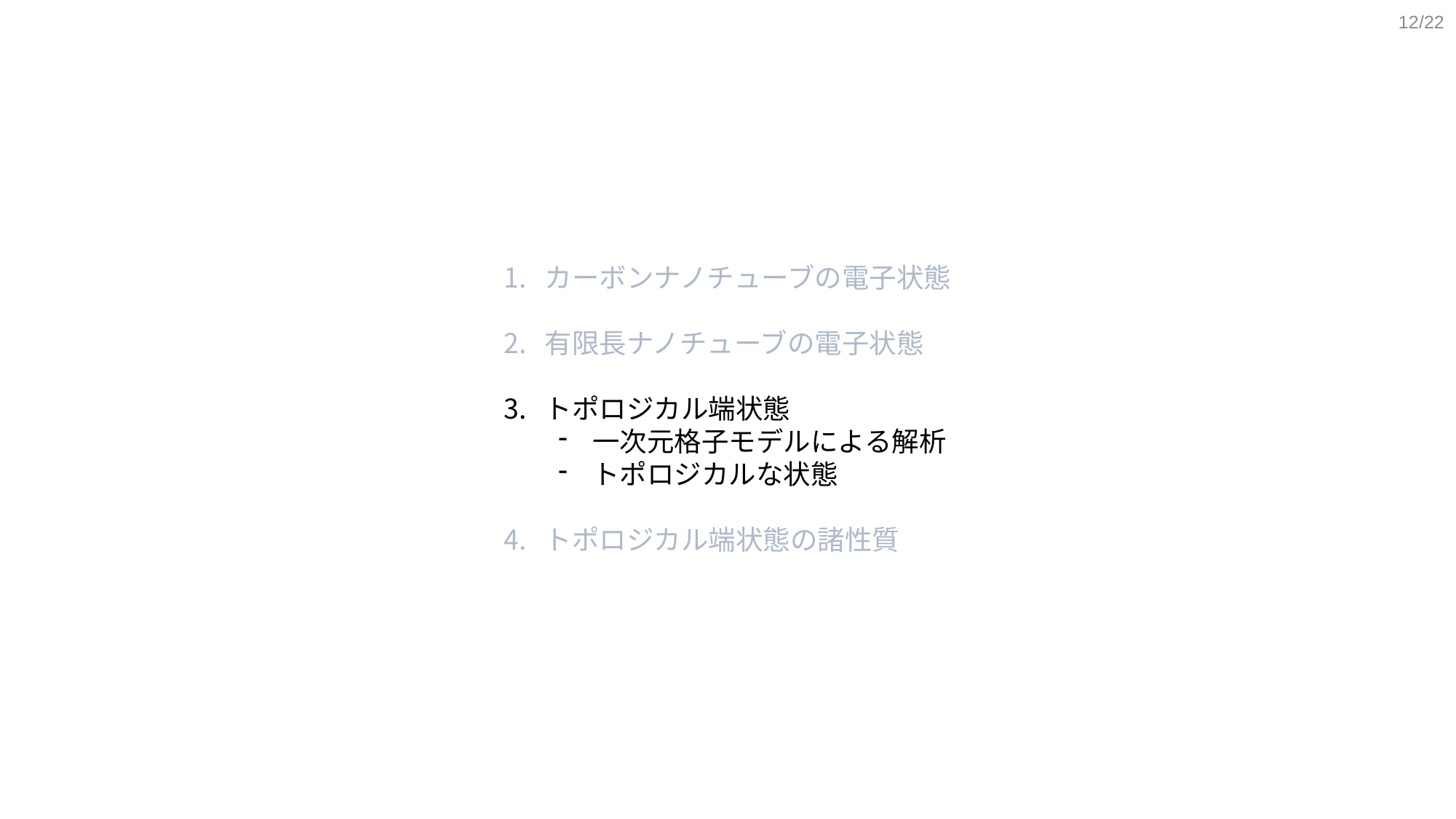

12/22
カーボンナノチューブの電子状態

有限長ナノチューブの電子状態

トポロジカル端状態
一次元格子モデルによる解析
トポロジカルな状態

トポロジカル端状態の諸性質